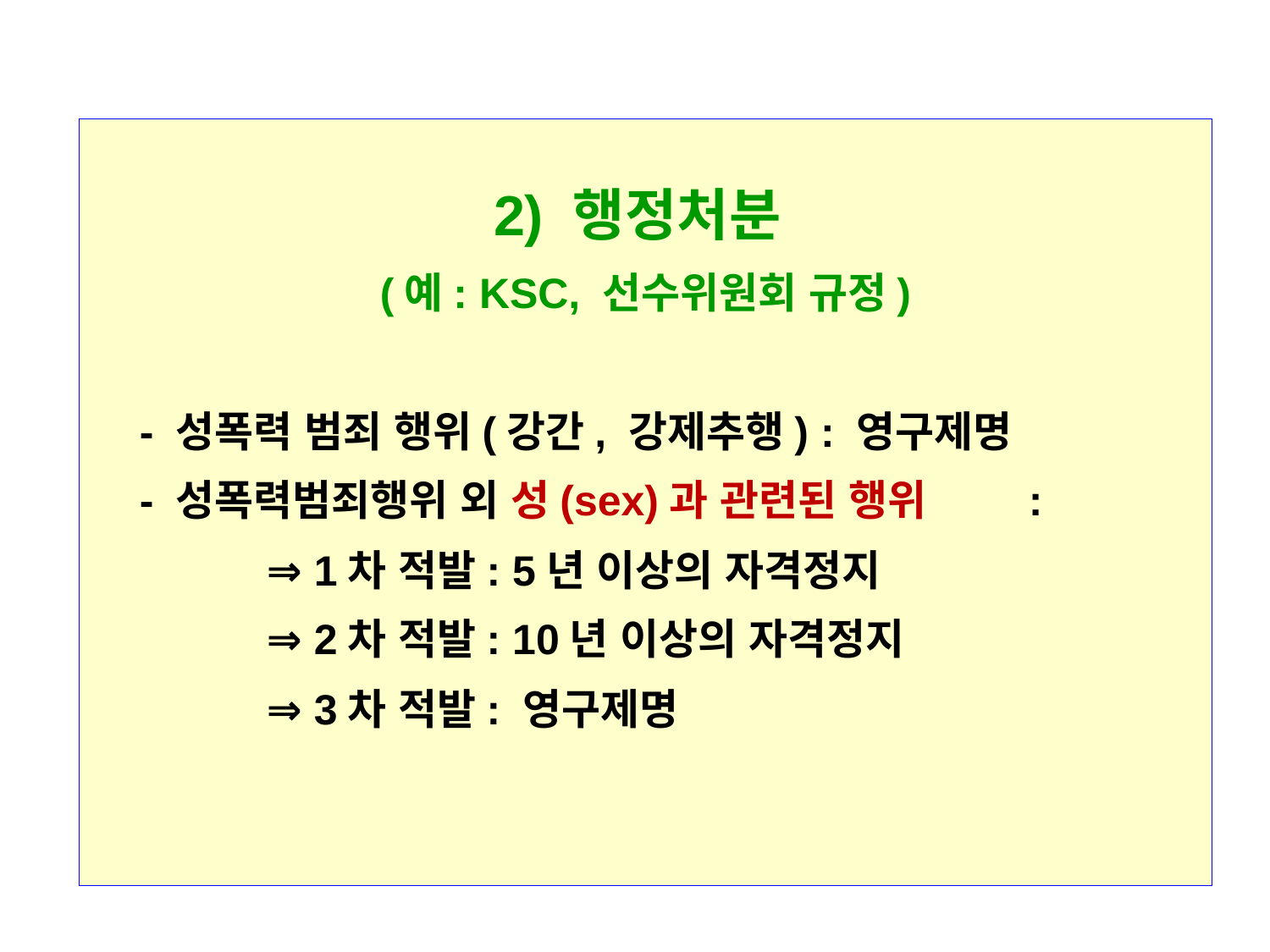

2) 행정처분
(예: KSC, 선수위원회 규정)

	- 성폭력 범죄 행위(강간, 강제추행) : 영구제명
	- 성폭력범죄행위 외 성(sex)과 관련된 행위	:
		⇒ 1차 적발: 5년 이상의 자격정지
		⇒ 2차 적발: 10년 이상의 자격정지
		⇒ 3차 적발: 영구제명